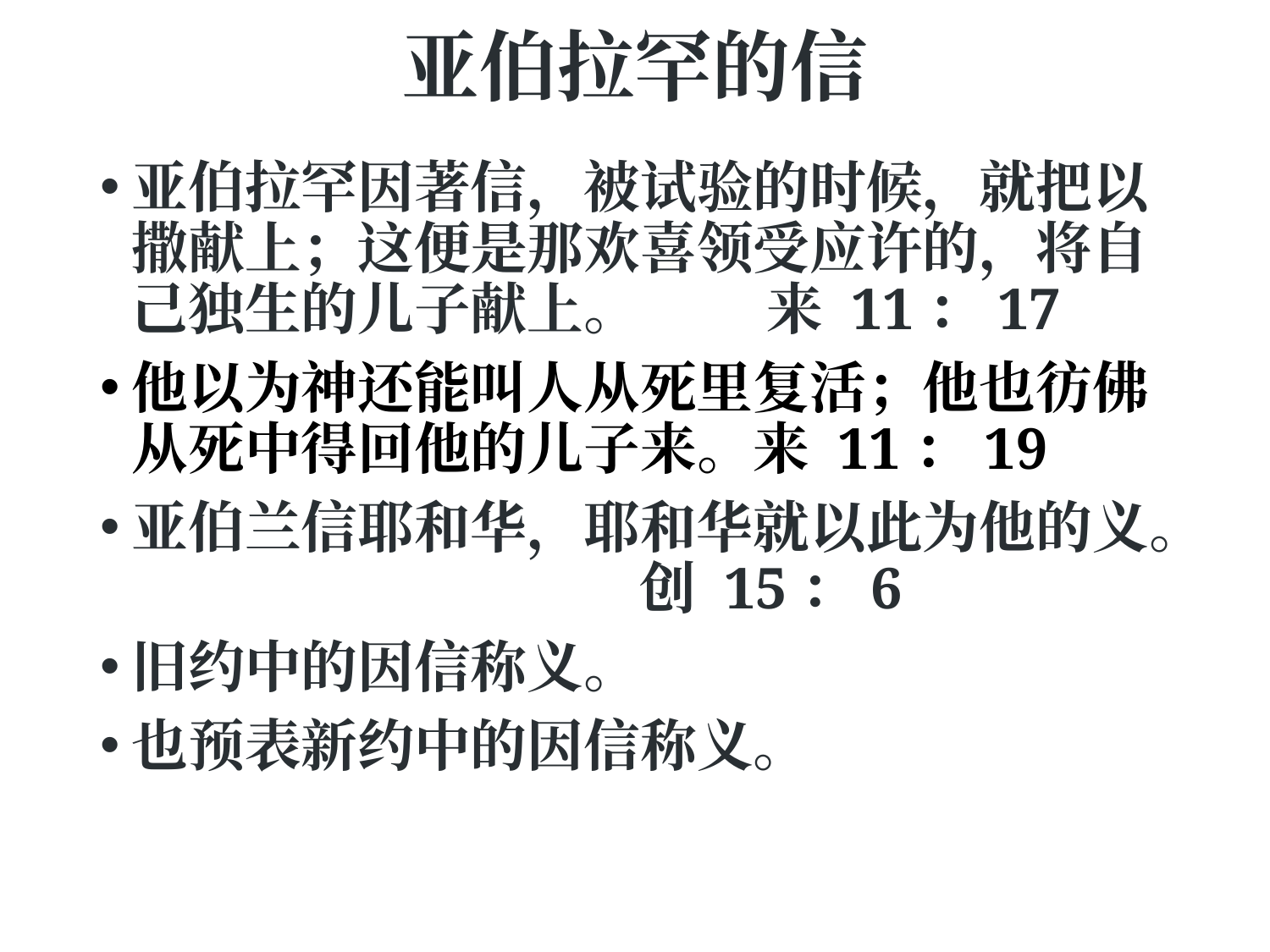

# 亚伯拉罕的信
亚伯拉罕因著信，被试验的时候，就把以撒献上；这便是那欢喜领受应许的，将自己独生的儿子献上。 	来 11：17
他以为神还能叫人从死里复活；他也彷佛从死中得回他的儿子来。来 11：19
亚伯兰信耶和华，耶和华就以此为他的义。 				创 15：6
旧约中的因信称义。
也预表新约中的因信称义。